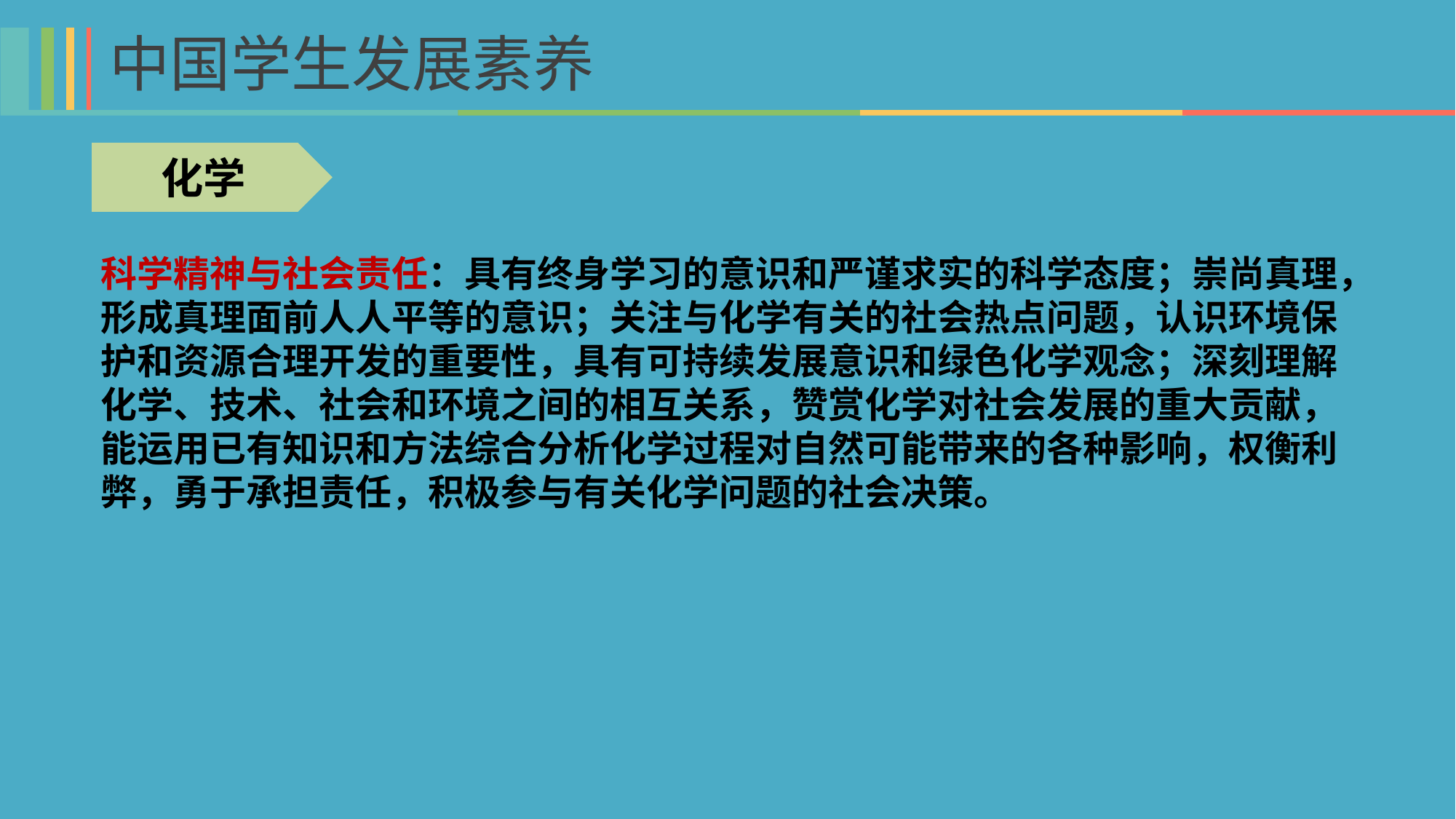

中国学生发展素养

化学
科学精神与社会责任：具有终身学习的意识和严谨求实的科学态度；崇尚真理，形成真理面前人人平等的意识；关注与化学有关的社会热点问题，认识环境保护和资源合理开发的重要性，具有可持续发展意识和绿色化学观念；深刻理解化学、技术、社会和环境之间的相互关系，赞赏化学对社会发展的重大贡献，能运用已有知识和方法综合分析化学过程对自然可能带来的各种影响，权衡利弊，勇于承担责任，积极参与有关化学问题的社会决策。